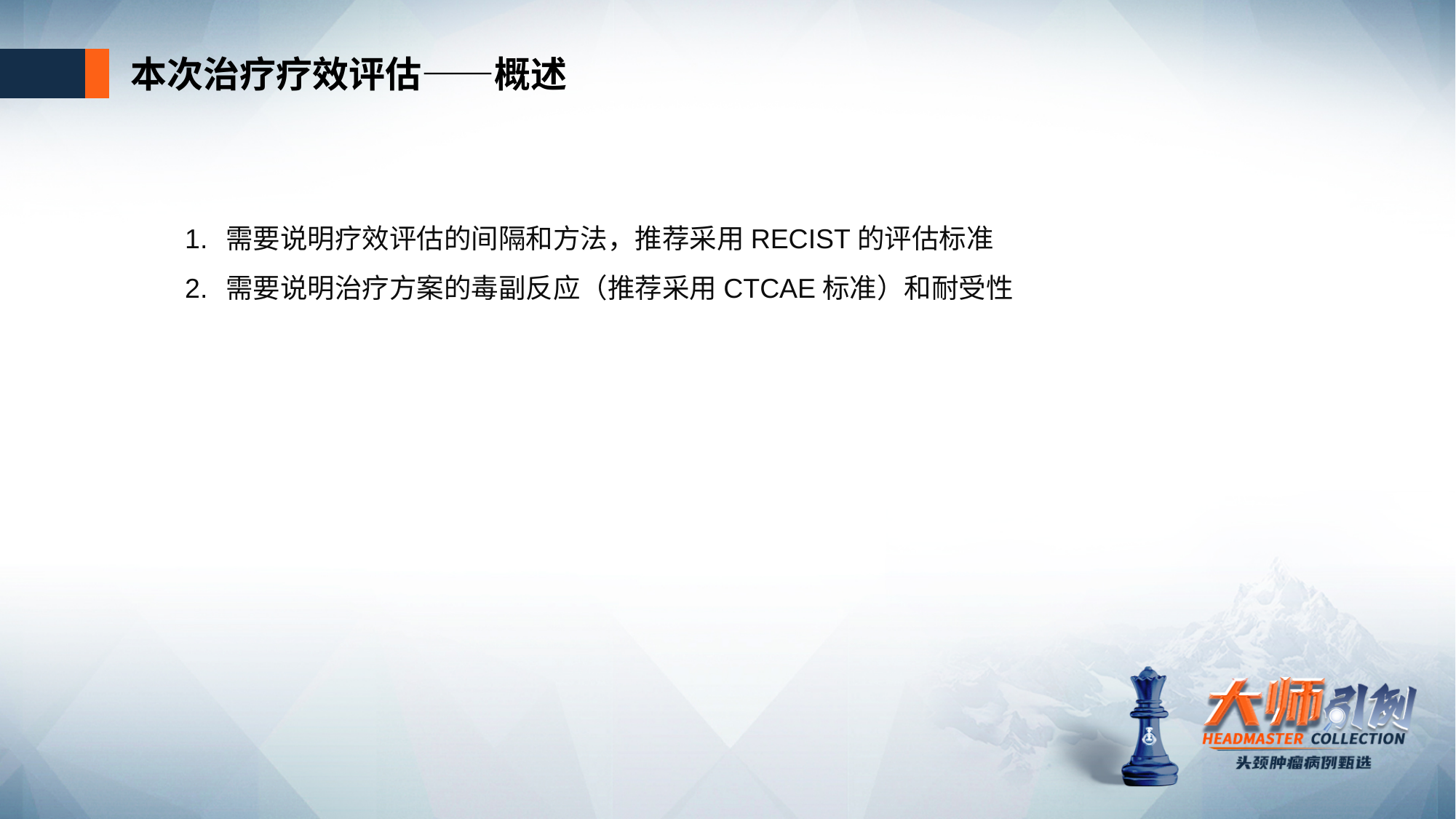

本次治疗疗效评估——概述

需要说明疗效评估的间隔和方法，推荐采用RECIST的评估标准
需要说明治疗方案的毒副反应（推荐采用CTCAE标准）和耐受性